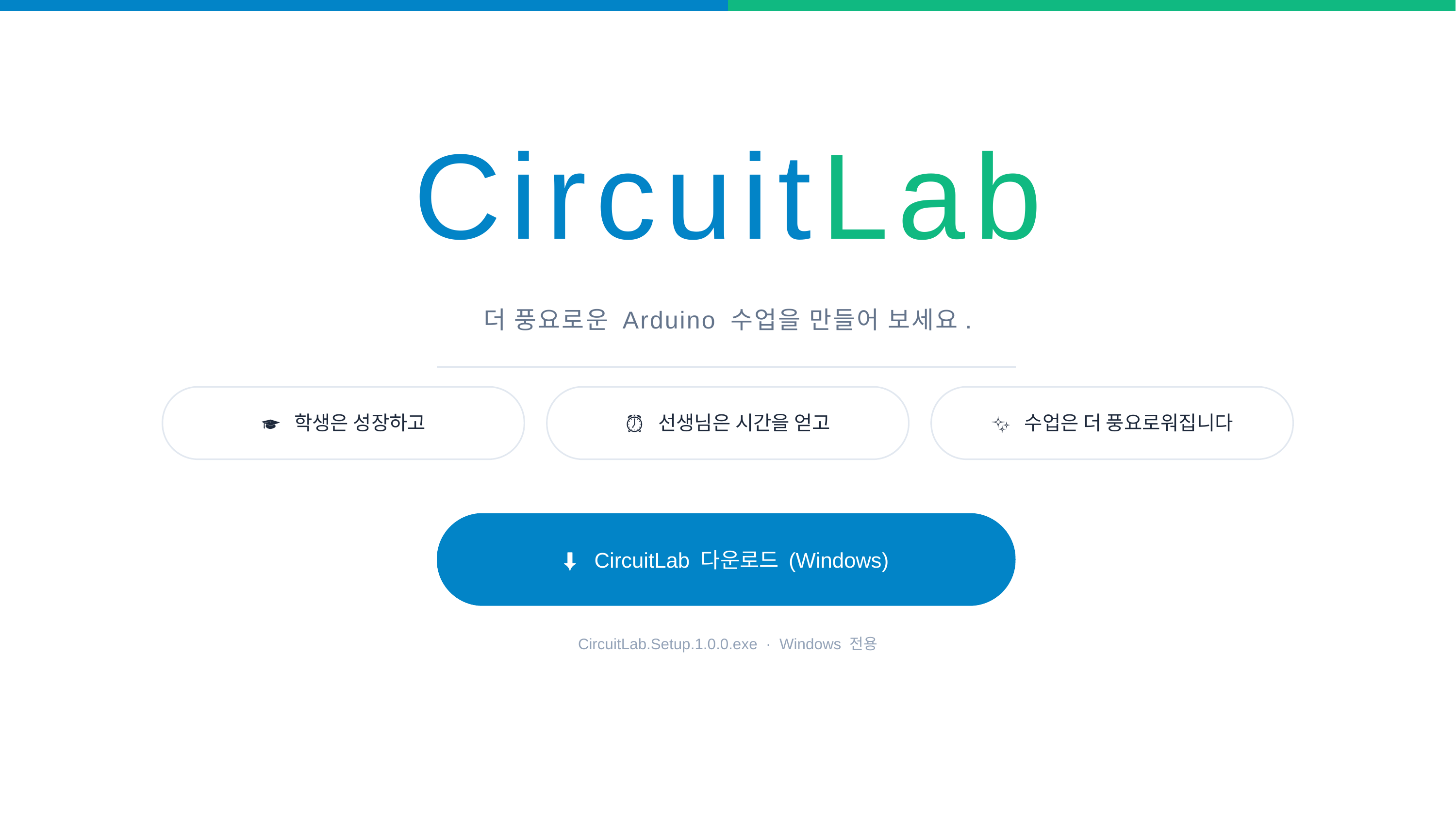

CircuitLab

더 풍요로운 Arduino 수업을 만들어 보세요.

🎓  학생은 성장하고

⏰  선생님은 시간을 얻고

✨  수업은 더 풍요로워집니다

⬇   CircuitLab 다운로드 (Windows)

CircuitLab.Setup.1.0.0.exe  ·  Windows 전용